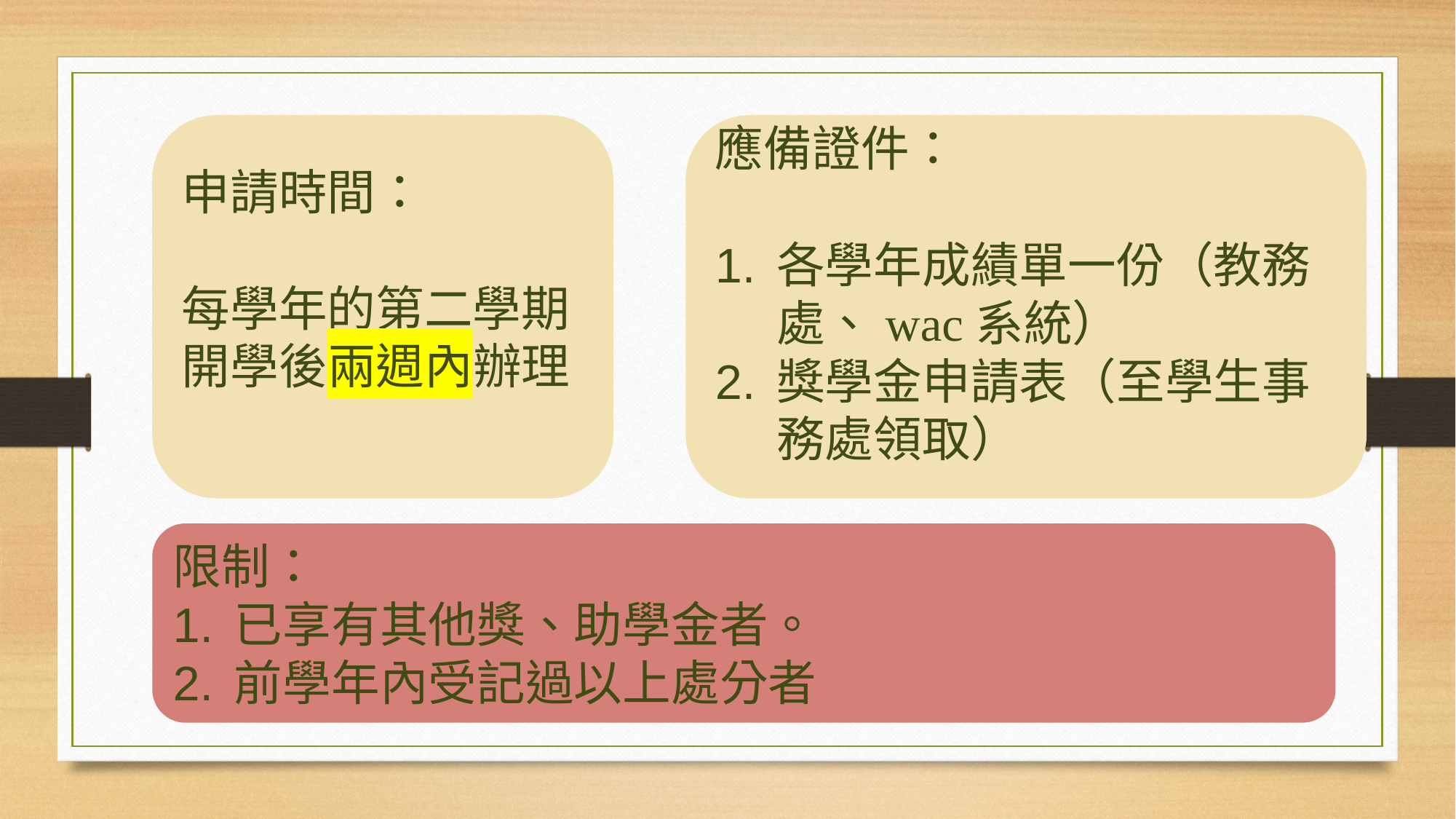

申請時間：

每學年的第二學期
開學後兩週內辦理

應備證件：

各學年成績單一份（教務處、wac系統）
獎學金申請表（至學生事務處領取）

限制：
已享有其他獎、助學金者。
前學年內受記過以上處分者